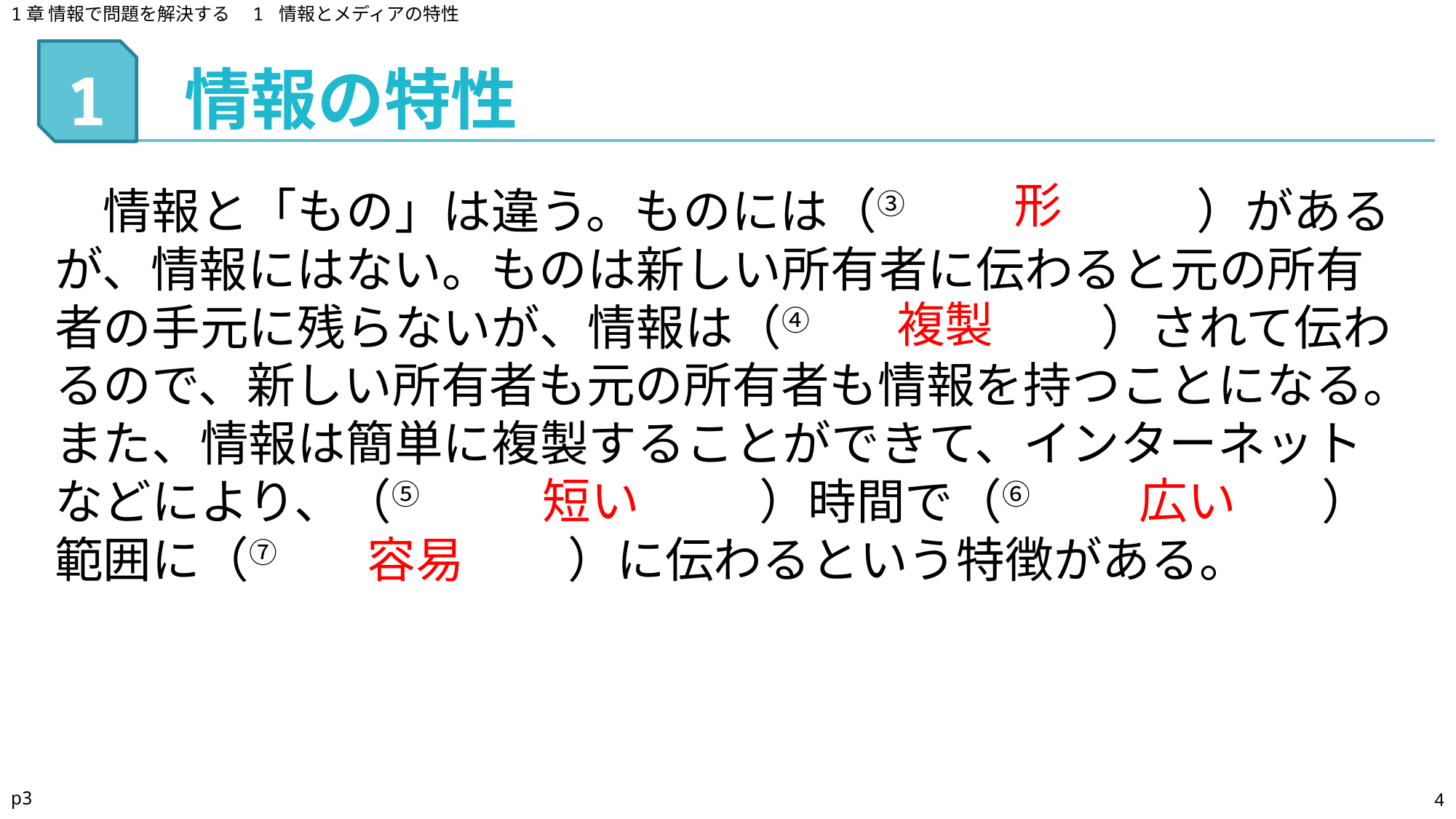

1章 情報で問題を解決する　1 情報とメディアの特性

情報の特性
# 1
形
　情報と「もの」は違う。ものには（③　　　　　　）があるが、情報にはない。ものは新しい所有者に伝わると元の所有者の手元に残らないが、情報は（④　　　　　　）されて伝わるので、新しい所有者も元の所有者も情報を持つことになる。また、情報は簡単に複製することができて、インターネットなどにより、（⑤　　　　　　　）時間で（⑥　　　　　　）範囲に（⑦　　　　　　）に伝わるという特徴がある。
複製
広い
短い
容易
p3
4